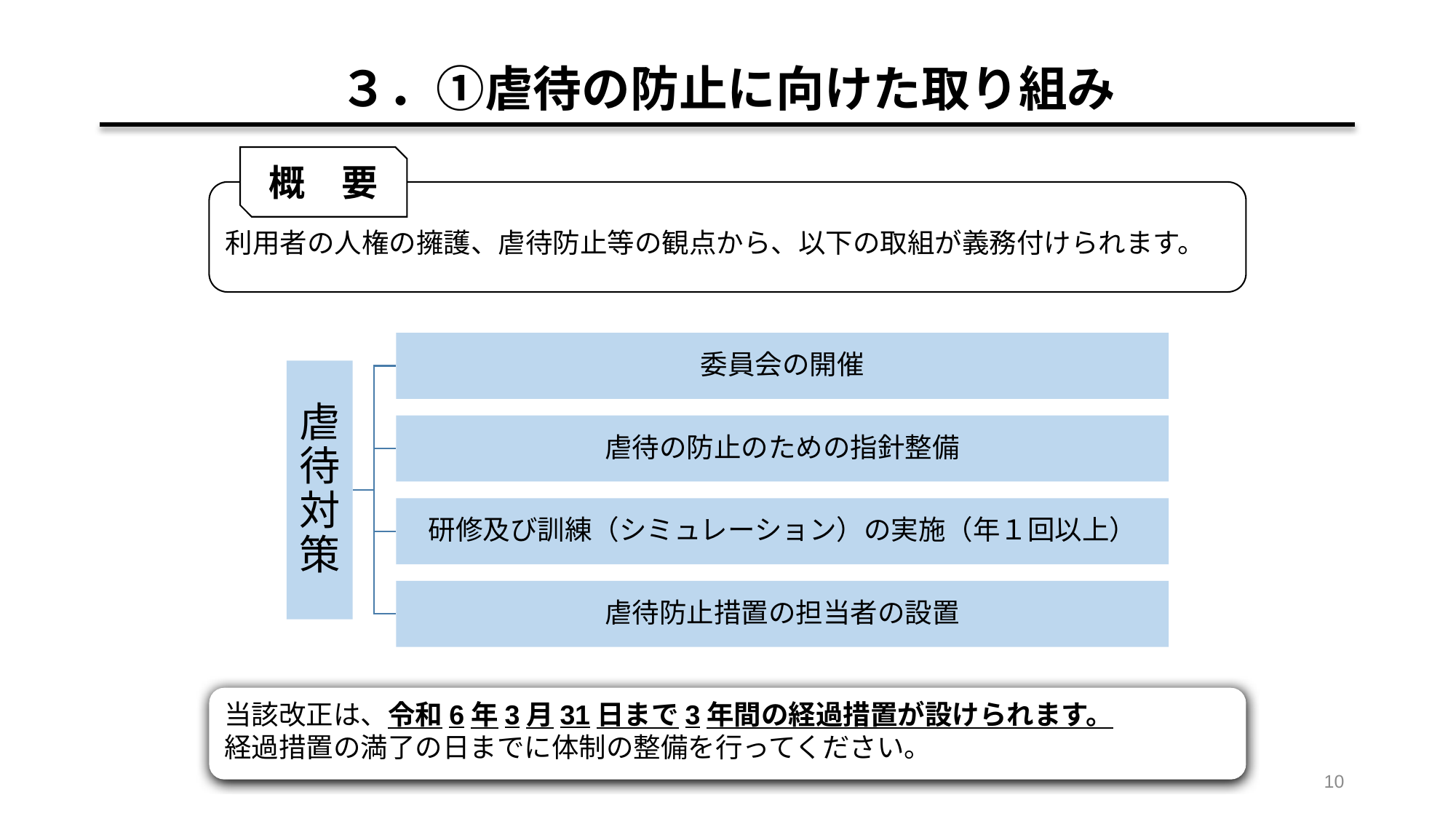

# ３．①虐待の防止に向けた取り組み
概　要

利用者の人権の擁護、虐待防止等の観点から、以下の取組が義務付けられます。

虐待対策
委員会の開催
虐待の防止のための指針整備
研修及び訓練（シミュレーション）の実施（年１回以上）
虐待防止措置の担当者の設置
当該改正は、令和6年3月31日まで3年間の経過措置が設けられます。
経過措置の満了の日までに体制の整備を行ってください。
10